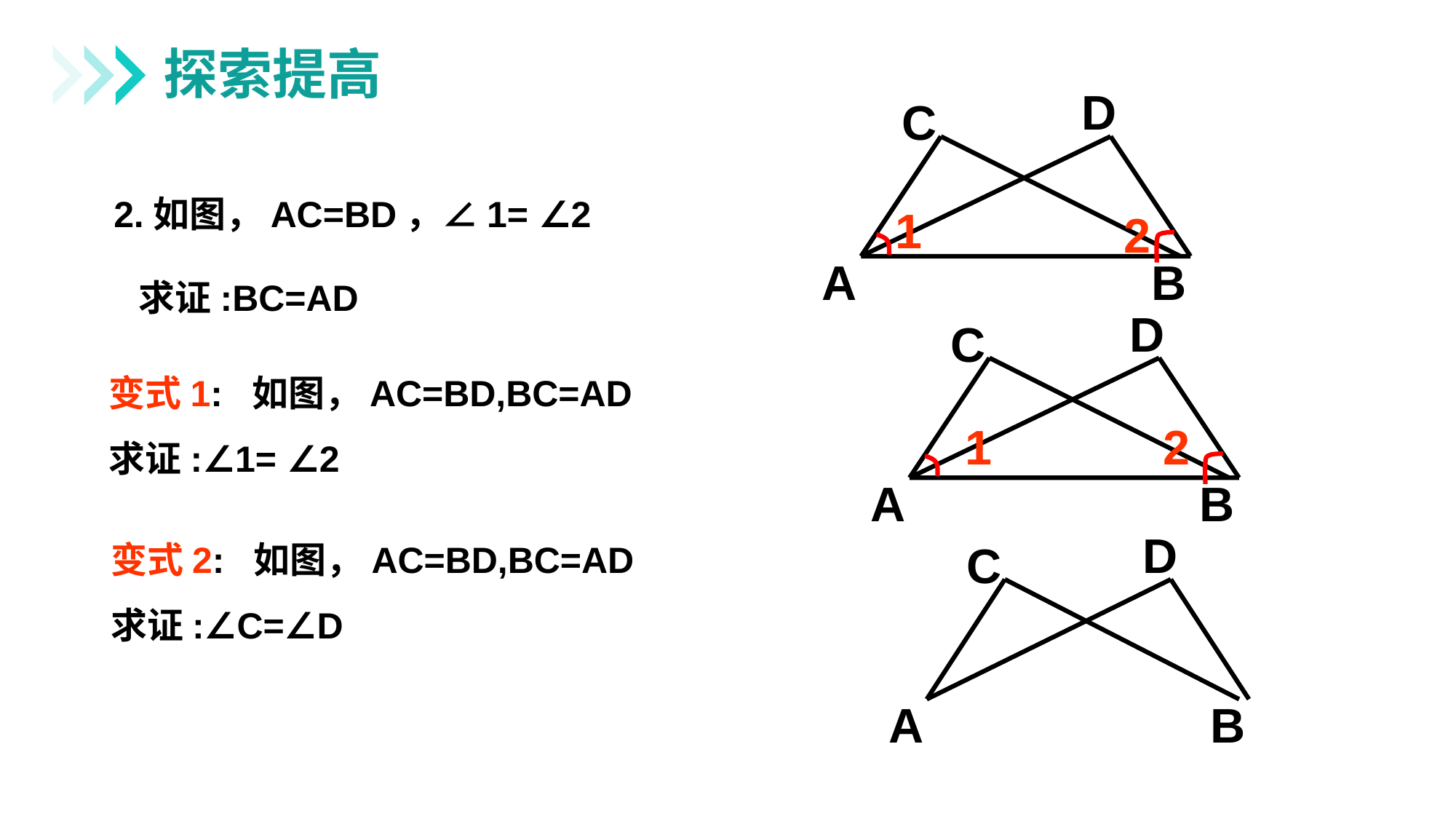

探索提高
D
C

A
B

1
2
2.如图，AC=BD，∠1= ∠2
  求证:BC=AD
D
C

A
B

1
2
变式1:  如图，AC=BD,BC=AD
求证:∠1= ∠2
变式2:  如图，AC=BD,BC=AD
求证:∠C=∠D
D
C

A
B